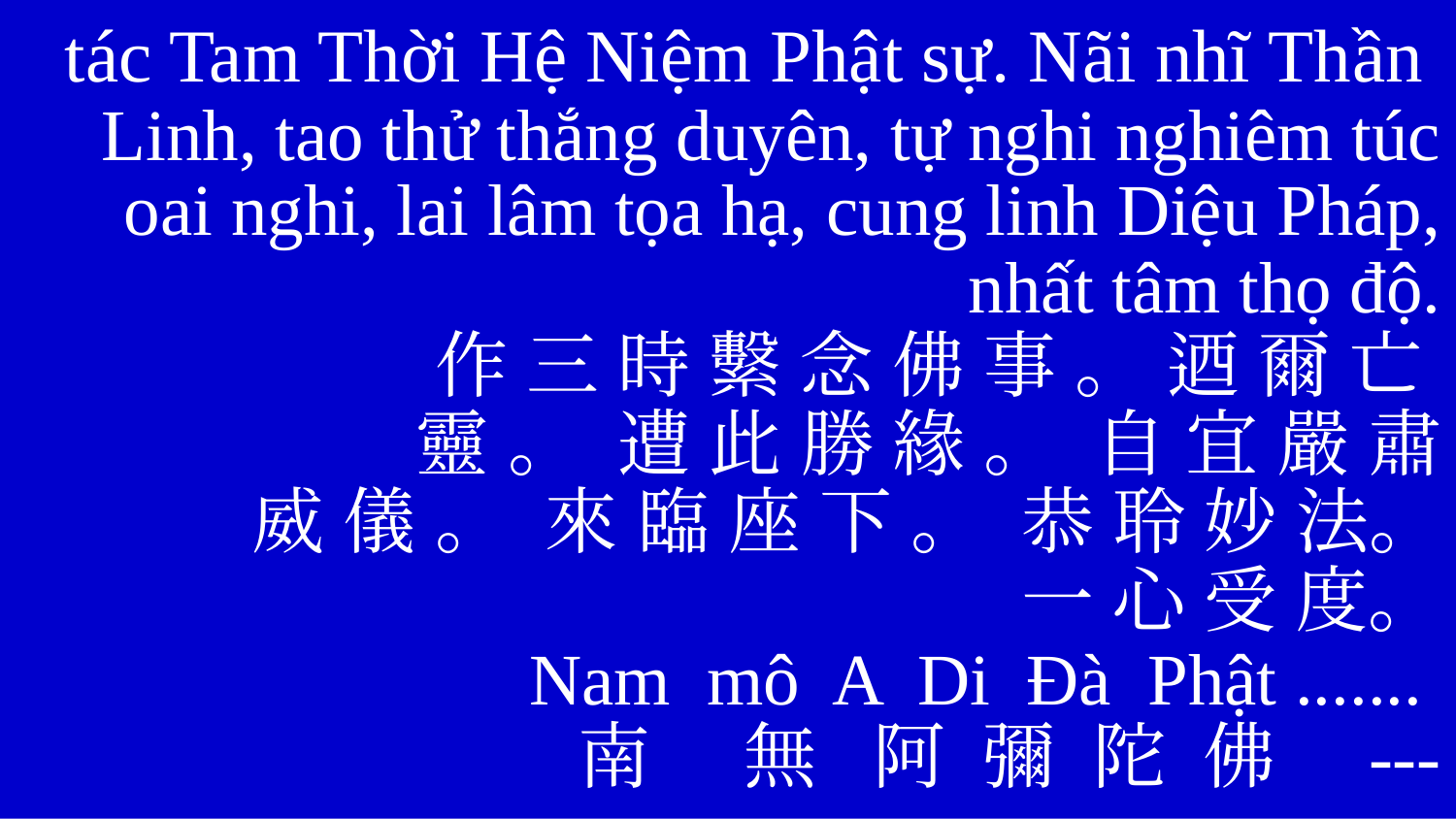

tác Tam Thời Hệ Niệm Phật sự. Nãi nhĩ Thần
Linh, tao thử thắng duyên, tự nghi nghiêm túc oai nghi, lai lâm tọa hạ, cung linh Diệu Pháp,
nhất tâm thọ độ.
作 三 時 繫 念 佛 事 。 迺 爾 亡
靈 。  遭 此 勝 緣 。  自 宜 嚴 肅
威 儀 。  來 臨 座 下 。  恭 聆 妙 法。
一 心 受 度。
Nam  mô  A  Di  Đà  Phật .......
南     無   阿  彌  陀  佛    ---